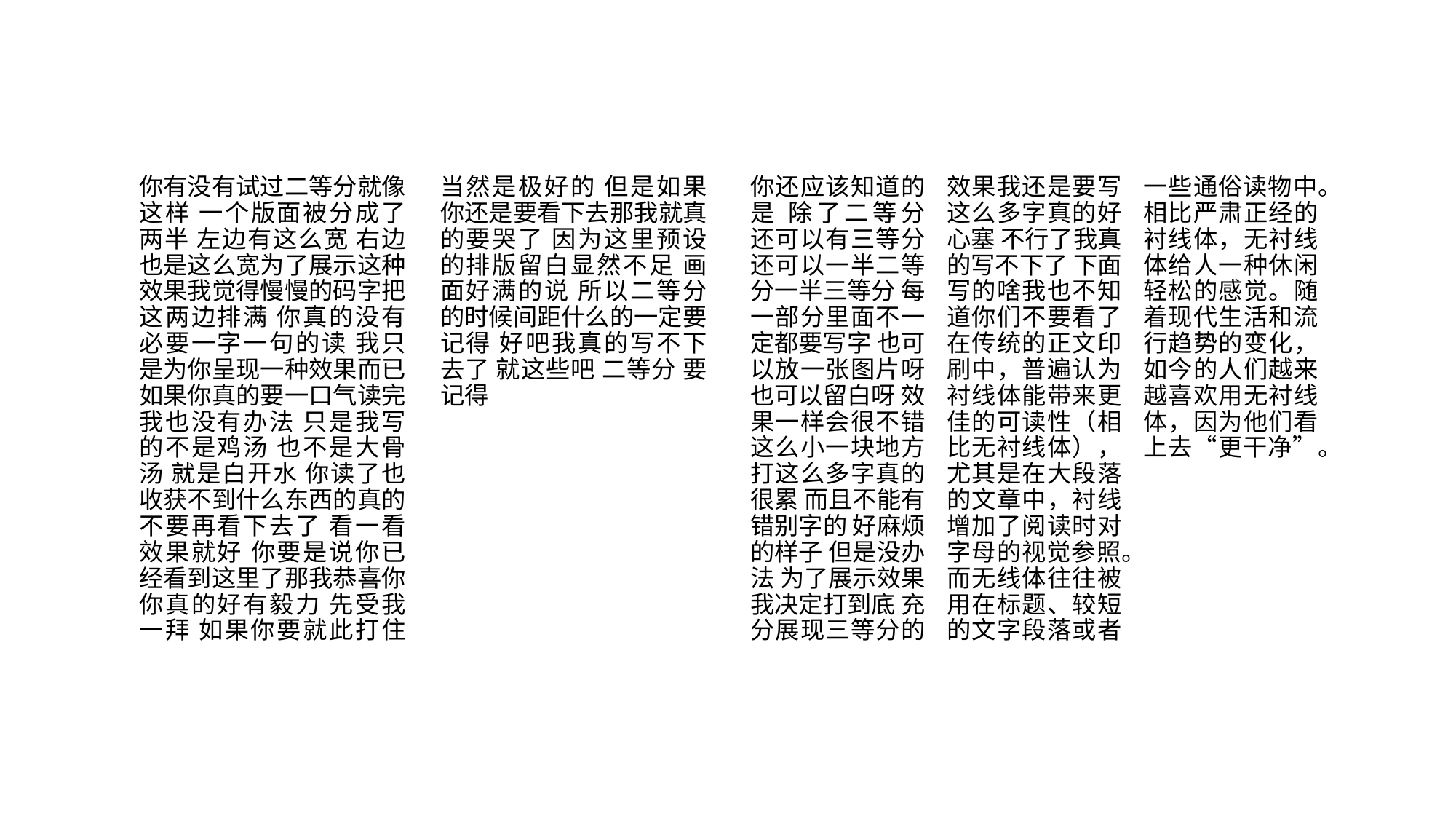

你还应该知道的是 除了二等分 还可以有三等分 还可以一半二等分一半三等分 每一部分里面不一定都要写字 也可以放一张图片呀 也可以留白呀 效果一样会很不错 这么小一块地方打这么多字真的很累 而且不能有错别字的 好麻烦的样子 但是没办法 为了展示效果我决定打到底 充分展现三等分的效果我还是要写这么多字真的好心塞 不行了我真的写不下了 下面写的啥我也不知道你们不要看了在传统的正文印刷中，普遍认为衬线体能带来更佳的可读性（相比无衬线体），尤其是在大段落的文章中，衬线增加了阅读时对字母的视觉参照。而无线体往往被用在标题、较短的文字段落或者一些通俗读物中。相比严肃正经的衬线体，无衬线体给人一种休闲轻松的感觉。随着现代生活和流行趋势的变化，如今的人们越来越喜欢用无衬线体，因为他们看上去“更干净”。
你有没有试过二等分就像这样 一个版面被分成了两半 左边有这么宽 右边也是这么宽为了展示这种效果我觉得慢慢的码字把这两边排满 你真的没有必要一字一句的读 我只是为你呈现一种效果而已 如果你真的要一口气读完 我也没有办法 只是我写的不是鸡汤 也不是大骨汤 就是白开水 你读了也收获不到什么东西的真的不要再看下去了 看一看效果就好 你要是说你已经看到这里了那我恭喜你 你真的好有毅力 先受我一拜 如果你要就此打住当然是极好的 但是如果你还是要看下去那我就真的要哭了 因为这里预设的排版留白显然不足 画面好满的说 所以二等分的时候间距什么的一定要记得 好吧我真的写不下去了 就这些吧 二等分 要记得